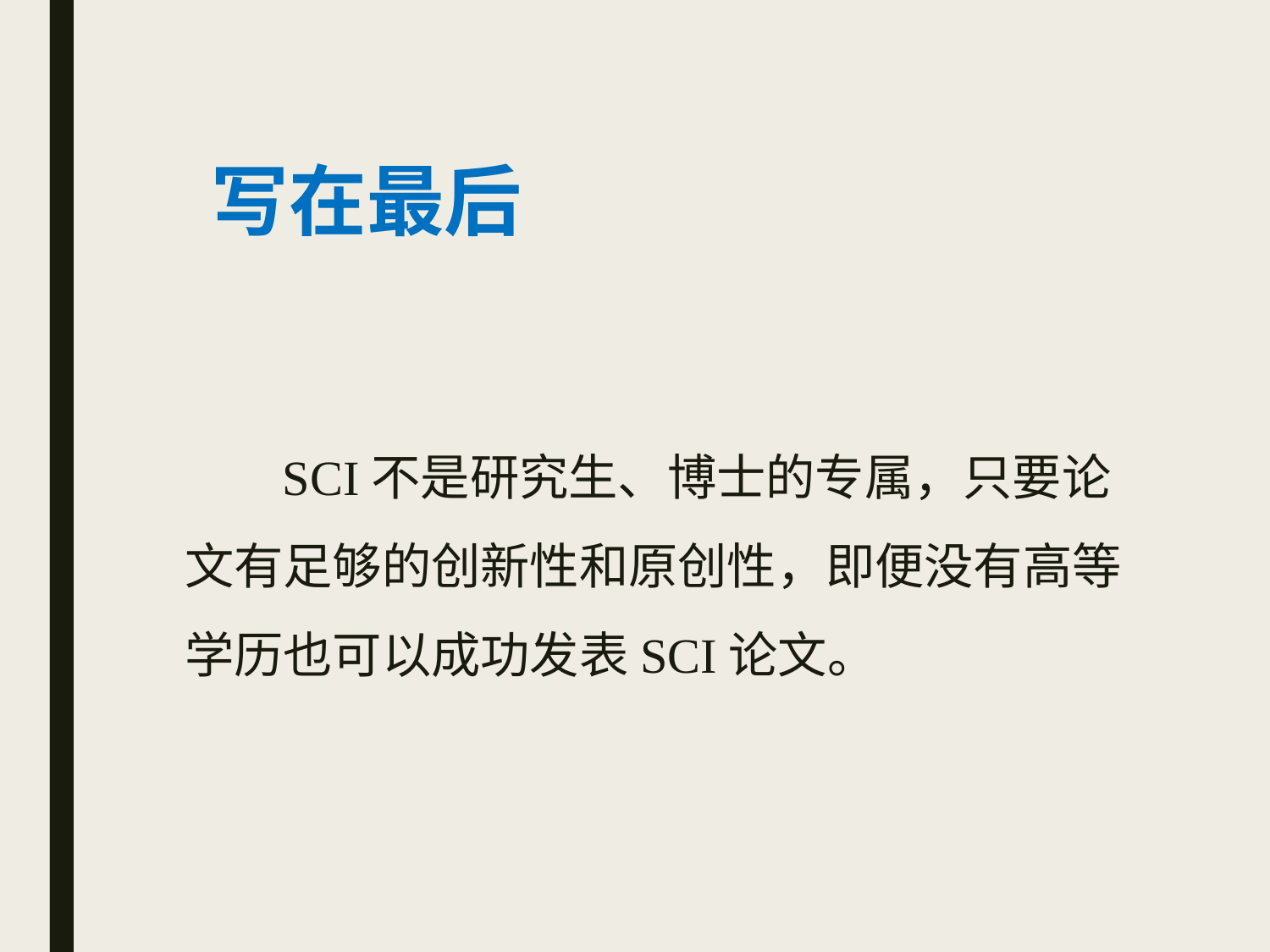

# 写在最后
        SCI不是研究生、博士的专属，只要论文有足够的创新性和原创性，即便没有高等学历也可以成功发表SCI论文。